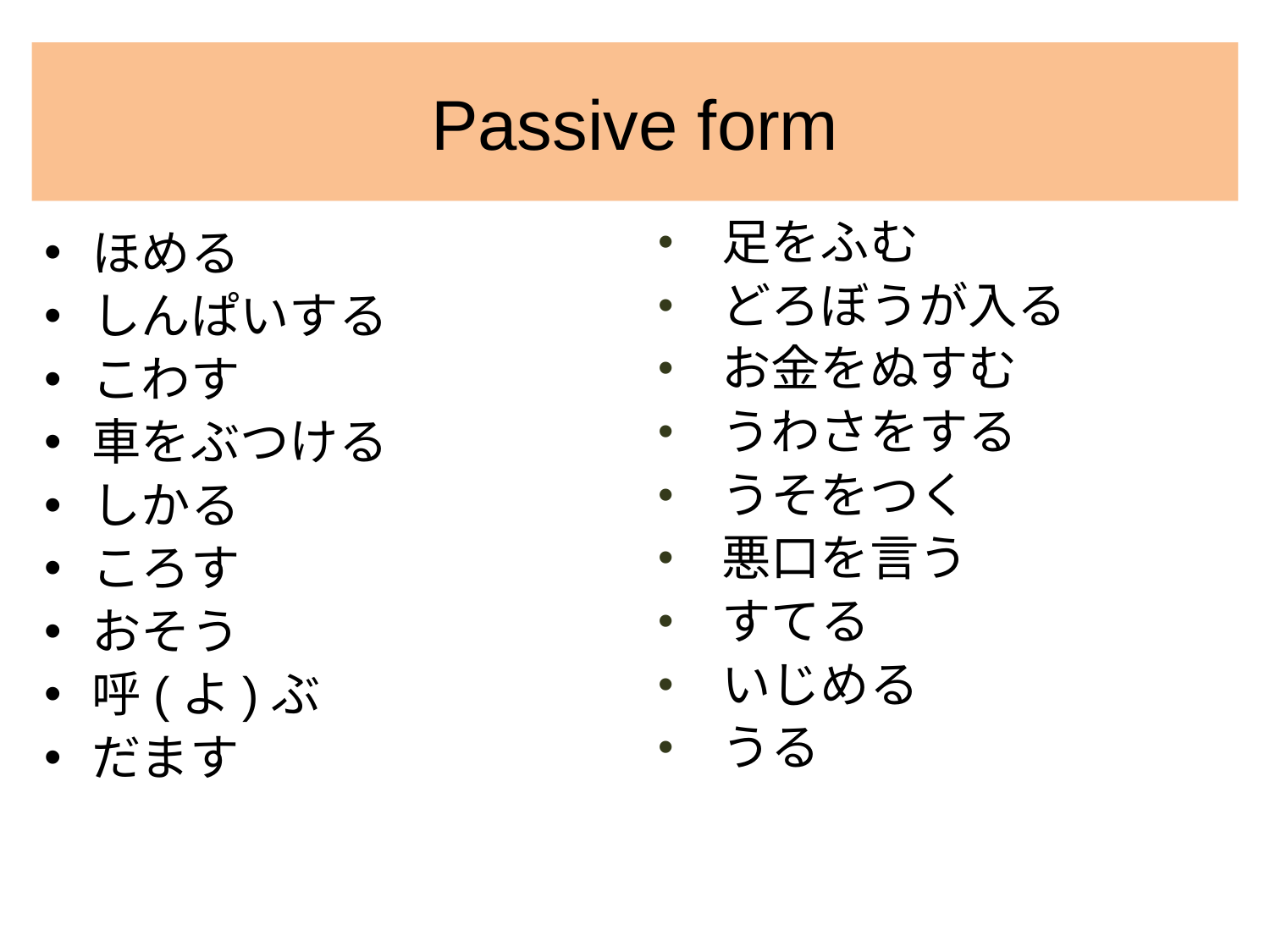

# Passive form
足をふむ
どろぼうが入る
お金をぬすむ
うわさをする
うそをつく
悪口を言う
すてる
いじめる
うる

ほめる
しんぱいする
こわす
車をぶつける
しかる
ころす
おそう
呼(よ)ぶ
だます